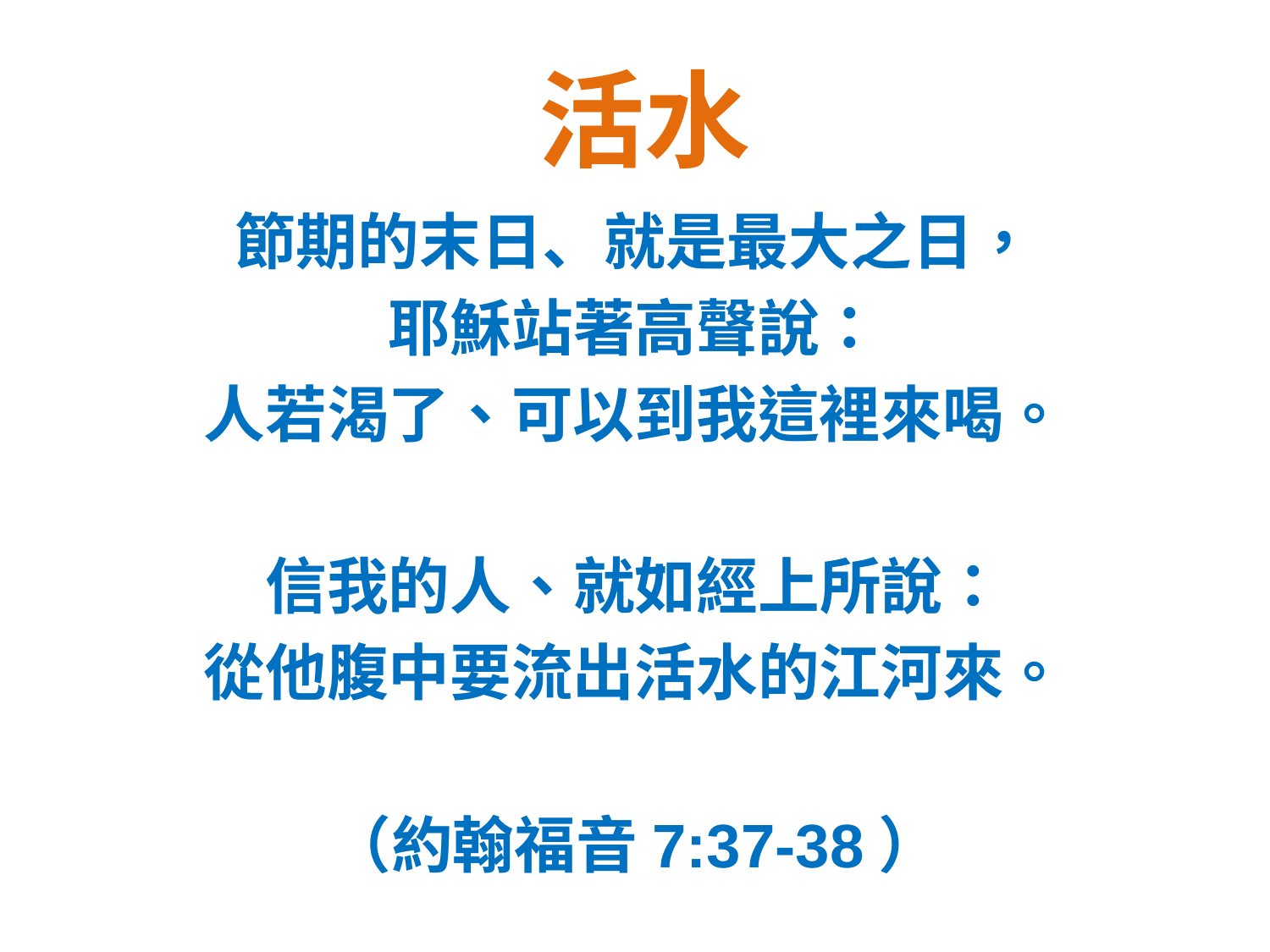

# 活水
節期的末日、就是最大之日，
耶穌站著高聲說：
人若渴了、可以到我這裡來喝。

信我的人、就如經上所說：
從他腹中要流出活水的江河來。

（約翰福音7:37-38）